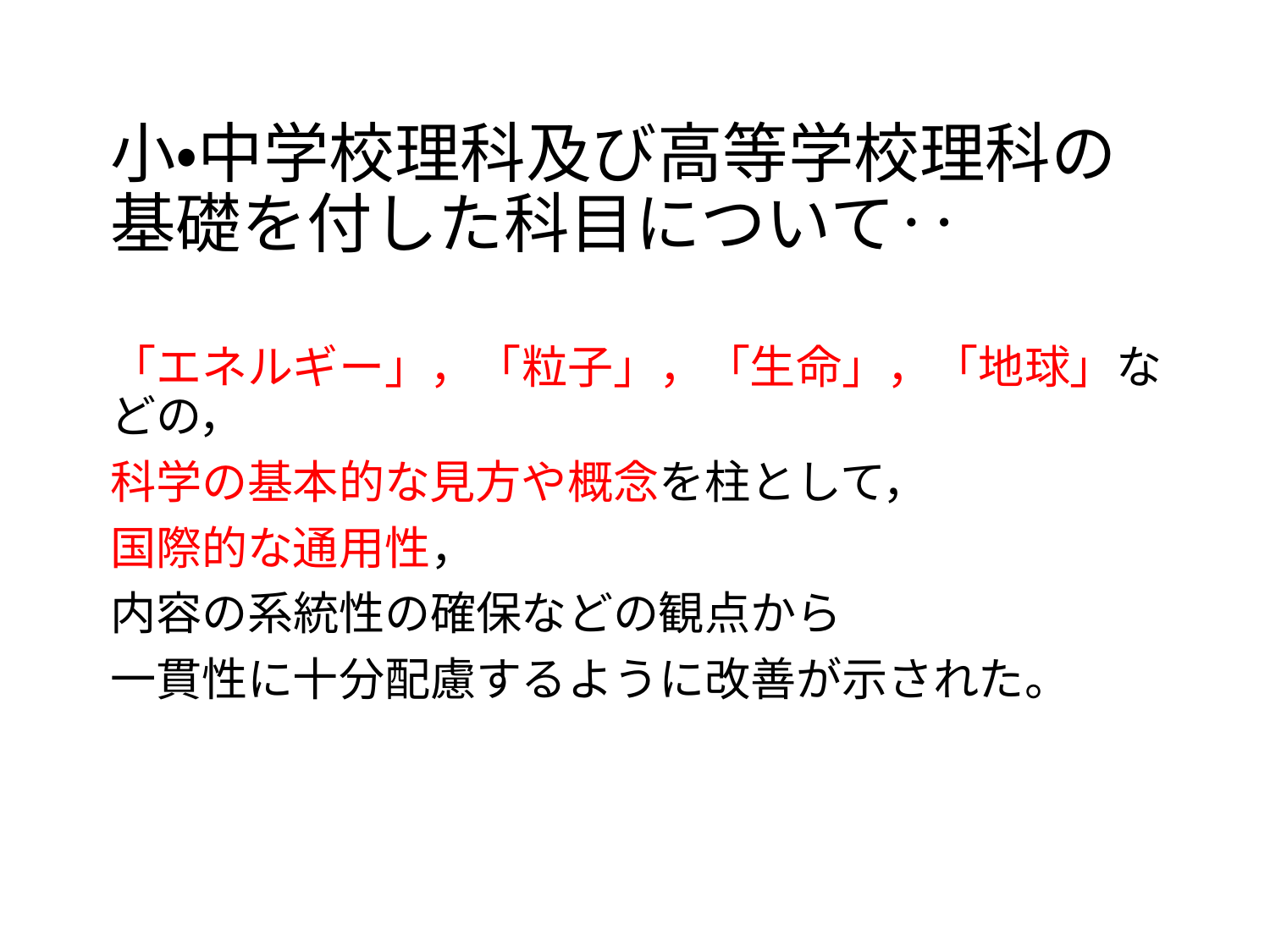

小・中学校理科及び高等学校理科の基礎を付した科目について‥

「エネルギー」，「粒子」，「生命」，「地球」などの，
科学の基本的な見方や概念を柱として，
国際的な通用性，
内容の系統性の確保などの観点から
一貫性に十分配慮するように改善が示された。